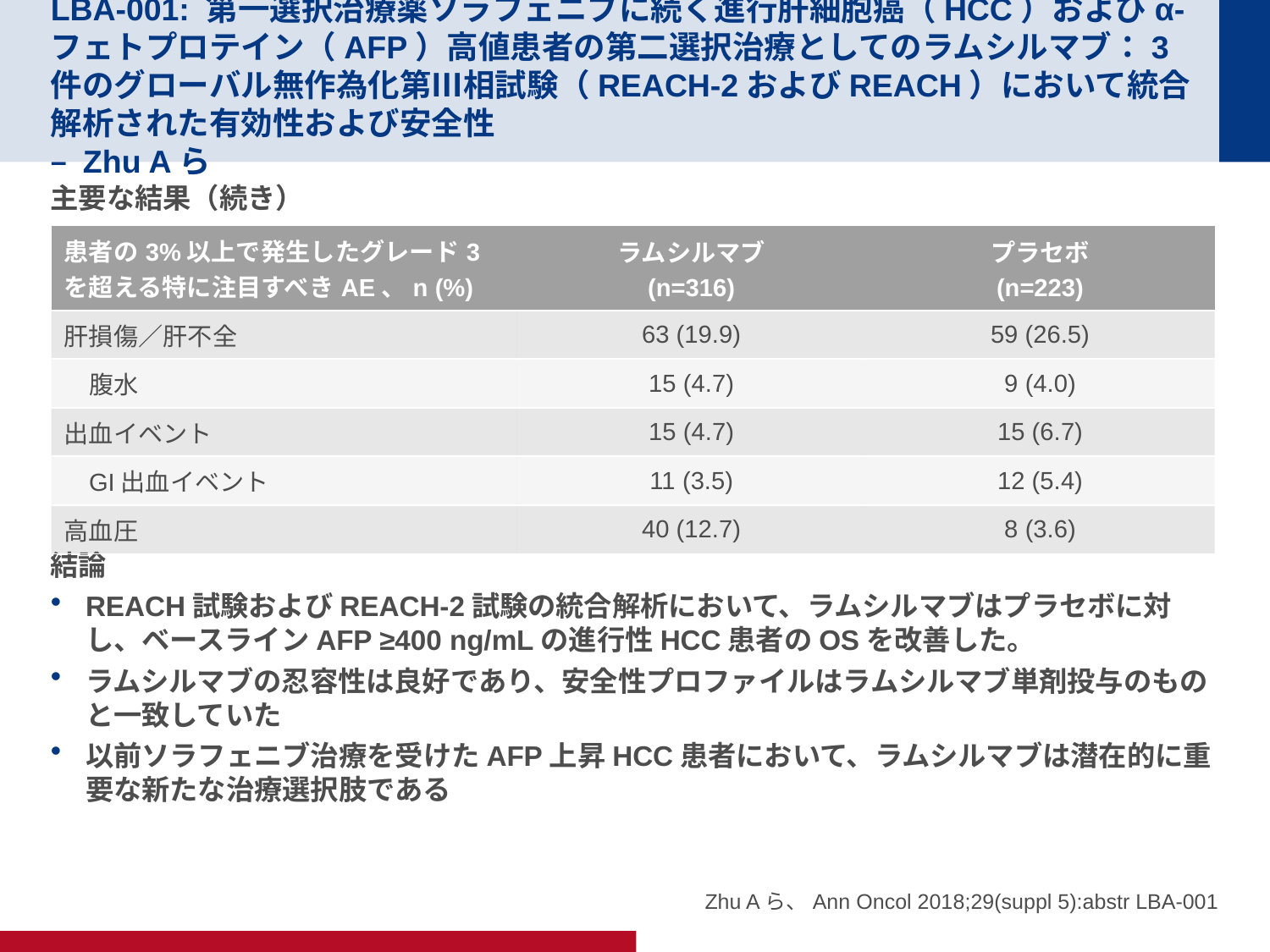

# LBA-001: 第一選択治療薬ソラフェニブに続く進行肝細胞癌（HCC）およびα-フェトプロテイン（AFP）高値患者の第二選択治療としてのラムシルマブ：3件のグローバル無作為化第Ⅲ相試験（REACH-2およびREACH）において統合解析された有効性および安全性 – Zhu Aら
主要な結果（続き）

結論
REACH試験およびREACH-2試験の統合解析において、ラムシルマブはプラセボに対し、ベースラインAFP ≥400 ng/mLの進行性HCC患者のOSを改善した。
ラムシルマブの忍容性は良好であり、安全性プロファイルはラムシルマブ単剤投与のものと一致していた
以前ソラフェニブ治療を受けたAFP上昇HCC患者において、ラムシルマブは潜在的に重要な新たな治療選択肢である

| 患者の3%以上で発生したグレード3を超える特に注目すべきAE、n (%) | ラムシルマブ (n=316) | プラセボ (n=223) |
| --- | --- | --- |
| 肝損傷／肝不全 | 63 (19.9) | 59 (26.5) |
| 腹水 | 15 (4.7) | 9 (4.0) |
| 出血イベント | 15 (4.7) | 15 (6.7) |
| GI出血イベント | 11 (3.5) | 12 (5.4) |
| 高血圧 | 40 (12.7) | 8 (3.6) |
Zhu Aら、Ann Oncol 2018;29(suppl 5):abstr LBA-001